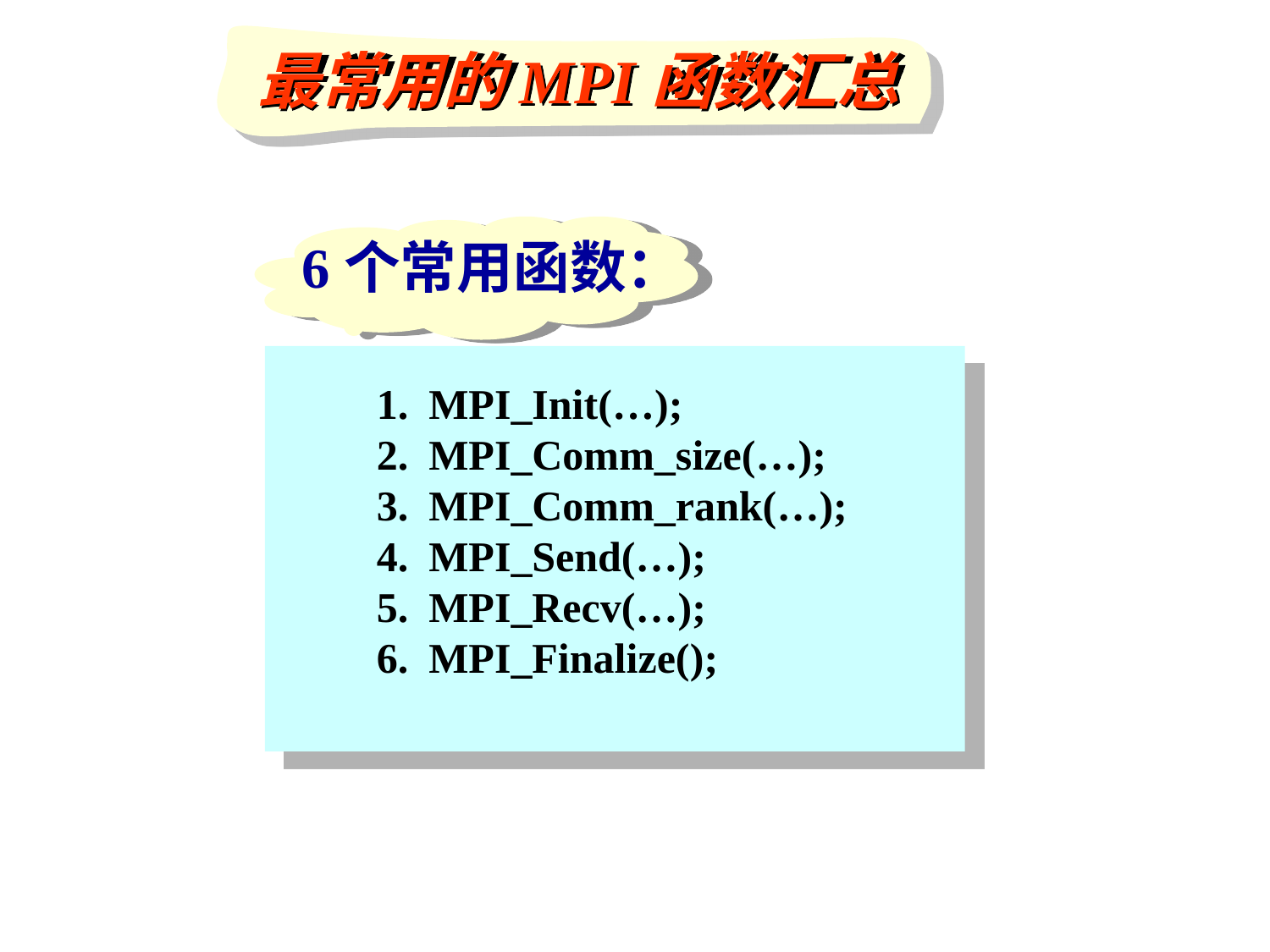

最常用的MPI函数汇总

6个常用函数：

MPI_Init(…);
MPI_Comm_size(…);
MPI_Comm_rank(…);
MPI_Send(…);
MPI_Recv(…);
MPI_Finalize();